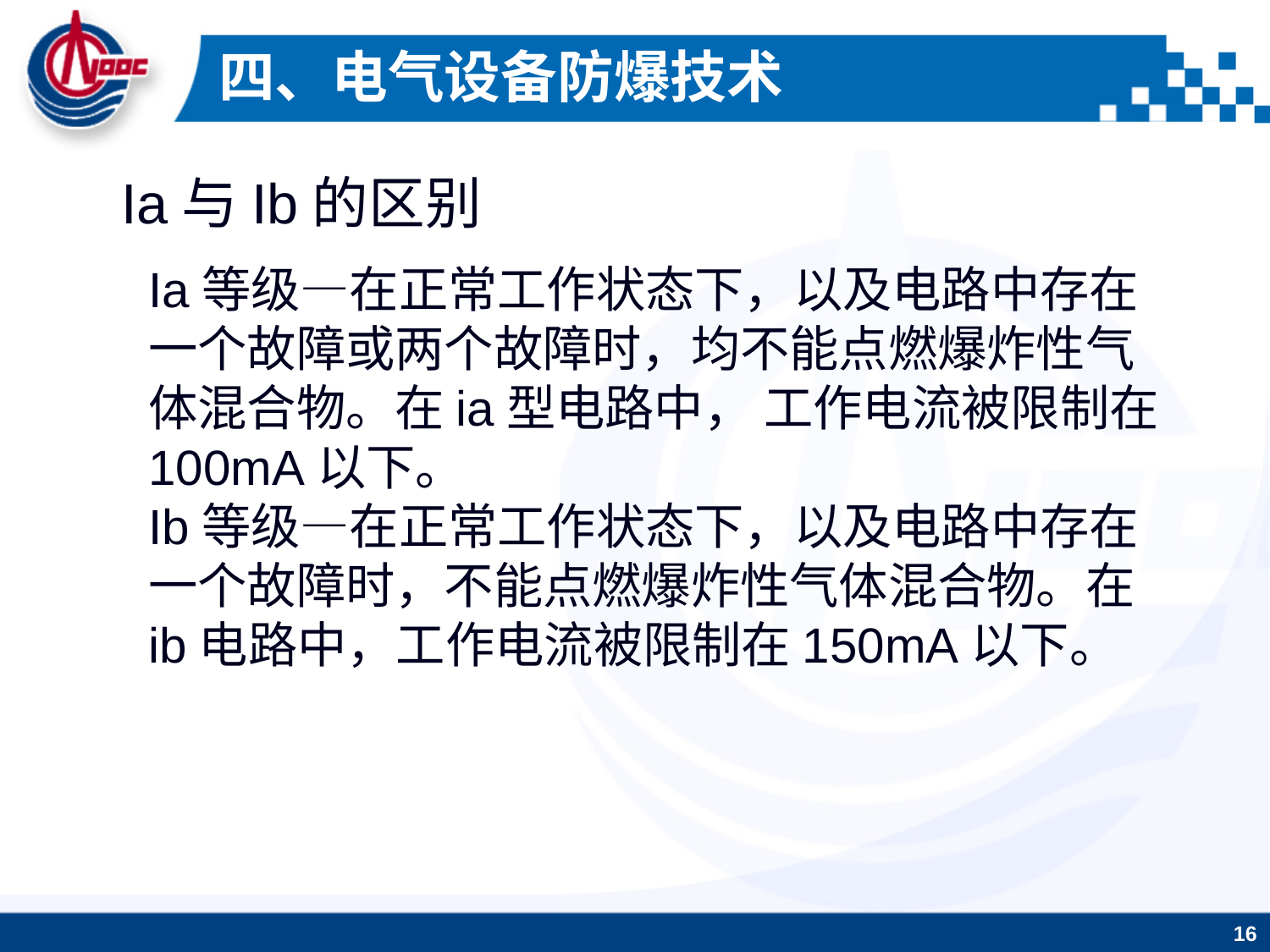

四、电气设备防爆技术
Ia与Ib的区别
Ia等级—在正常工作状态下，以及电路中存在一个故障或两个故障时，均不能点燃爆炸性气体混合物。在ia型电路中， 工作电流被限制在100mA以下。
Ib等级—在正常工作状态下，以及电路中存在一个故障时，不能点燃爆炸性气体混合物。在ib电路中，工作电流被限制在150mA以下。